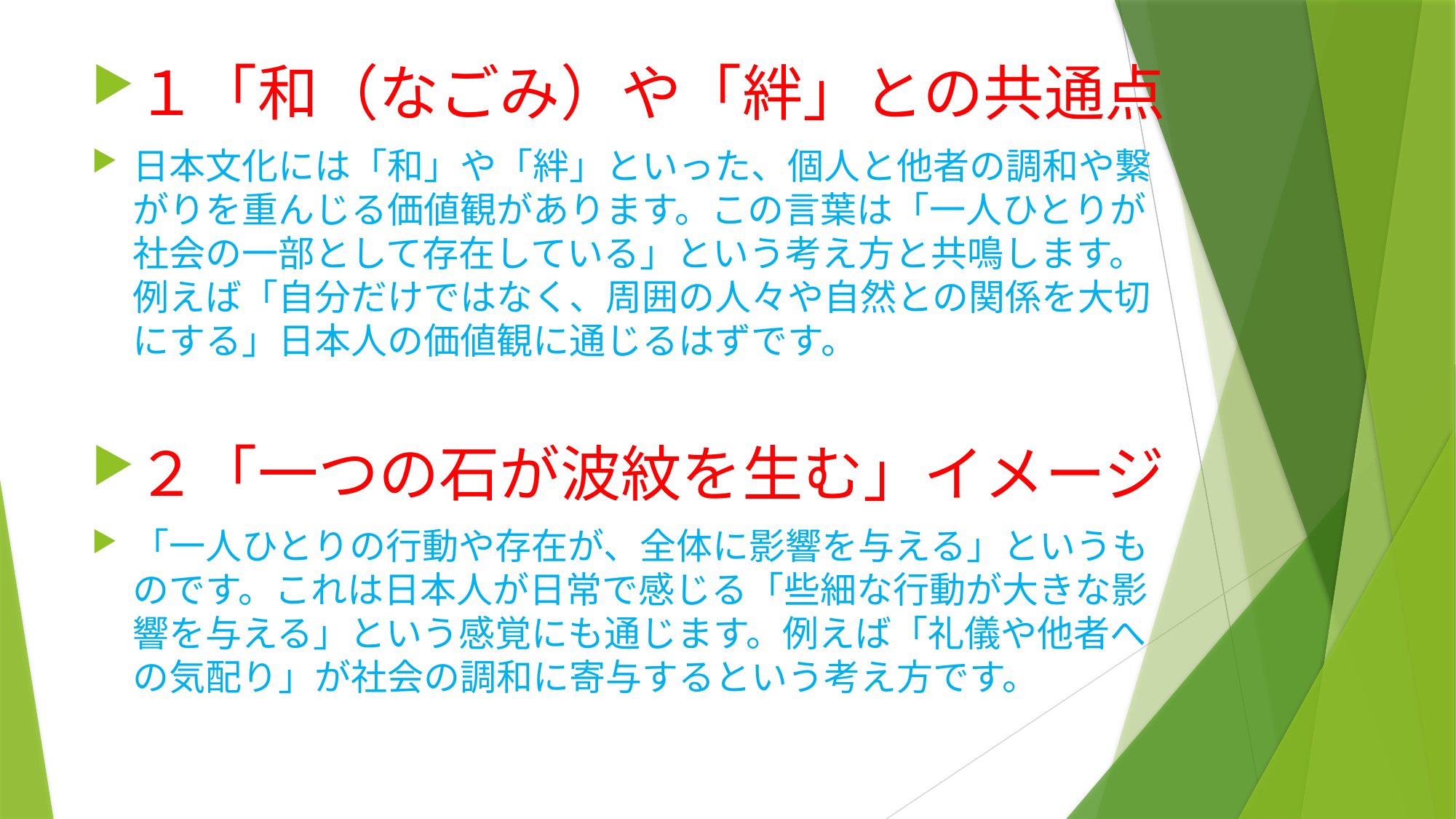

１「和（なごみ）や「絆」との共通点
日本文化には「和」や「絆」といった、個人と他者の調和や繋がりを重んじる価値観があります。この言葉は「一人ひとりが社会の一部として存在している」という考え方と共鳴します。例えば「自分だけではなく、周囲の人々や自然との関係を大切にする」日本人の価値観に通じるはずです。

２「一つの石が波紋を生む」イメージ
「一人ひとりの行動や存在が、全体に影響を与える」というものです。これは日本人が日常で感じる「些細な行動が大きな影響を与える」という感覚にも通じます。例えば「礼儀や他者への気配り」が社会の調和に寄与するという考え方です。

#